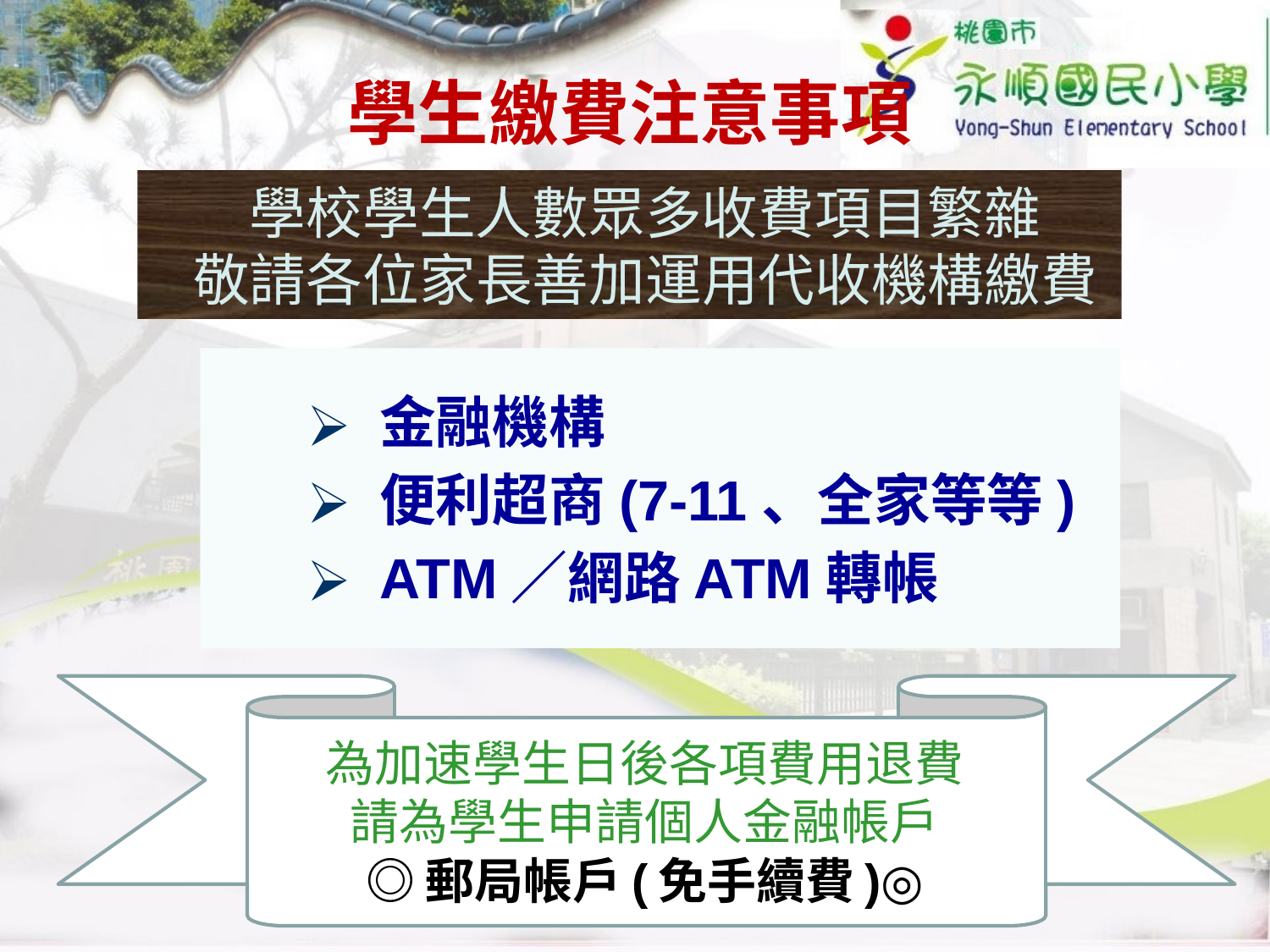

# 學生繳費注意事項
學校學生人數眾多收費項目繁雜
敬請各位家長善加運用代收機構繳費
金融機構
便利超商(7-11、全家等等)
ATM／網路ATM轉帳

為加速學生日後各項費用退費
請為學生申請個人金融帳戶
◎郵局帳戶(免手續費)◎